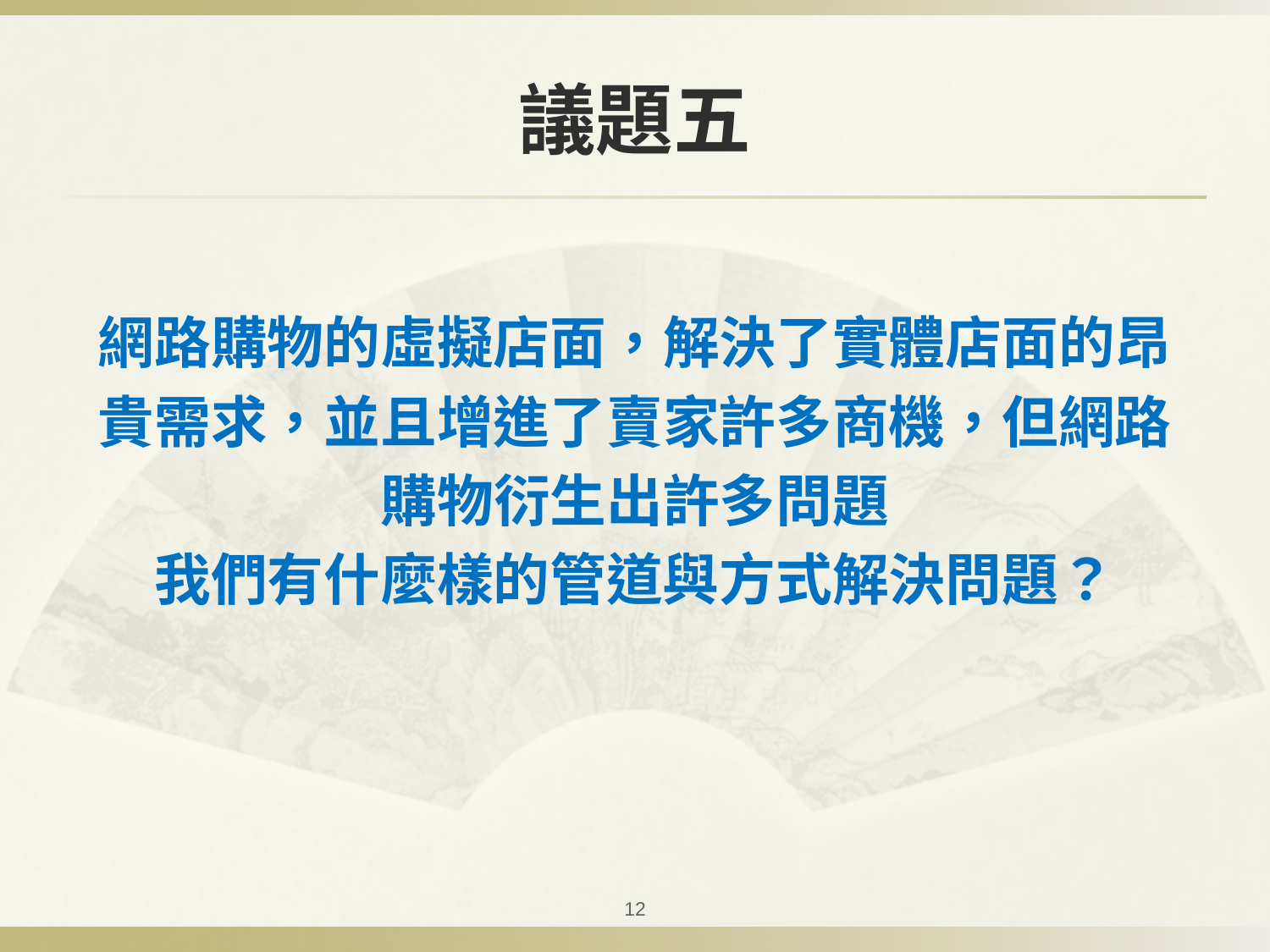

# 議題五

網路購物的虛擬店面，解決了實體店面的昂
貴需求，並且增進了賣家許多商機，但網路
購物衍生出許多問題
我們有什麼樣的管道與方式解決問題？

12